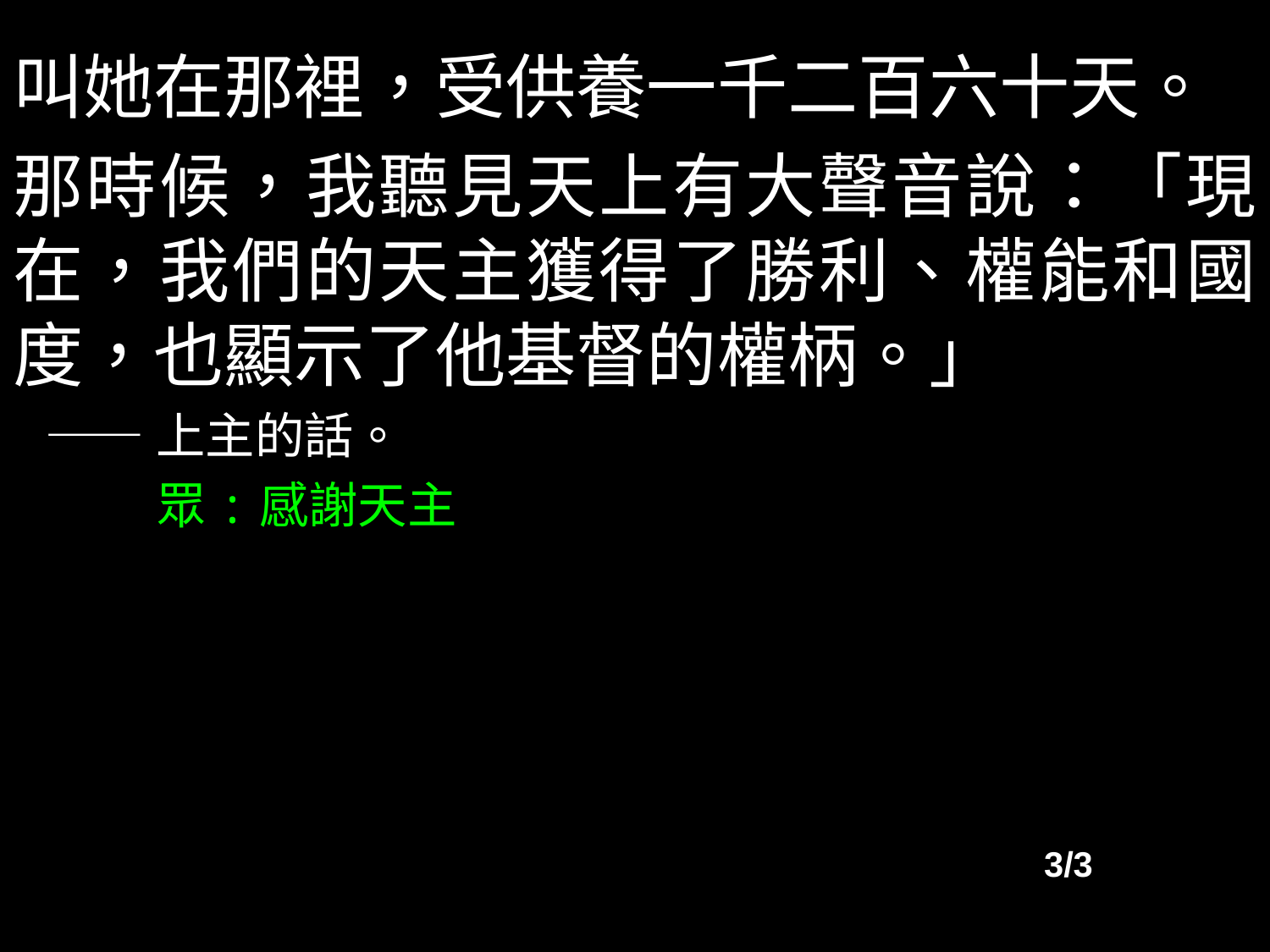

叫她在那裡，受供養一千二百六十天。
那時候，我聽見天上有大聲音說：「現在，我們的天主獲得了勝利、權能和國度，也顯示了他基督的權柄。」
   ——上主的話。
            眾:感謝天主

3/3